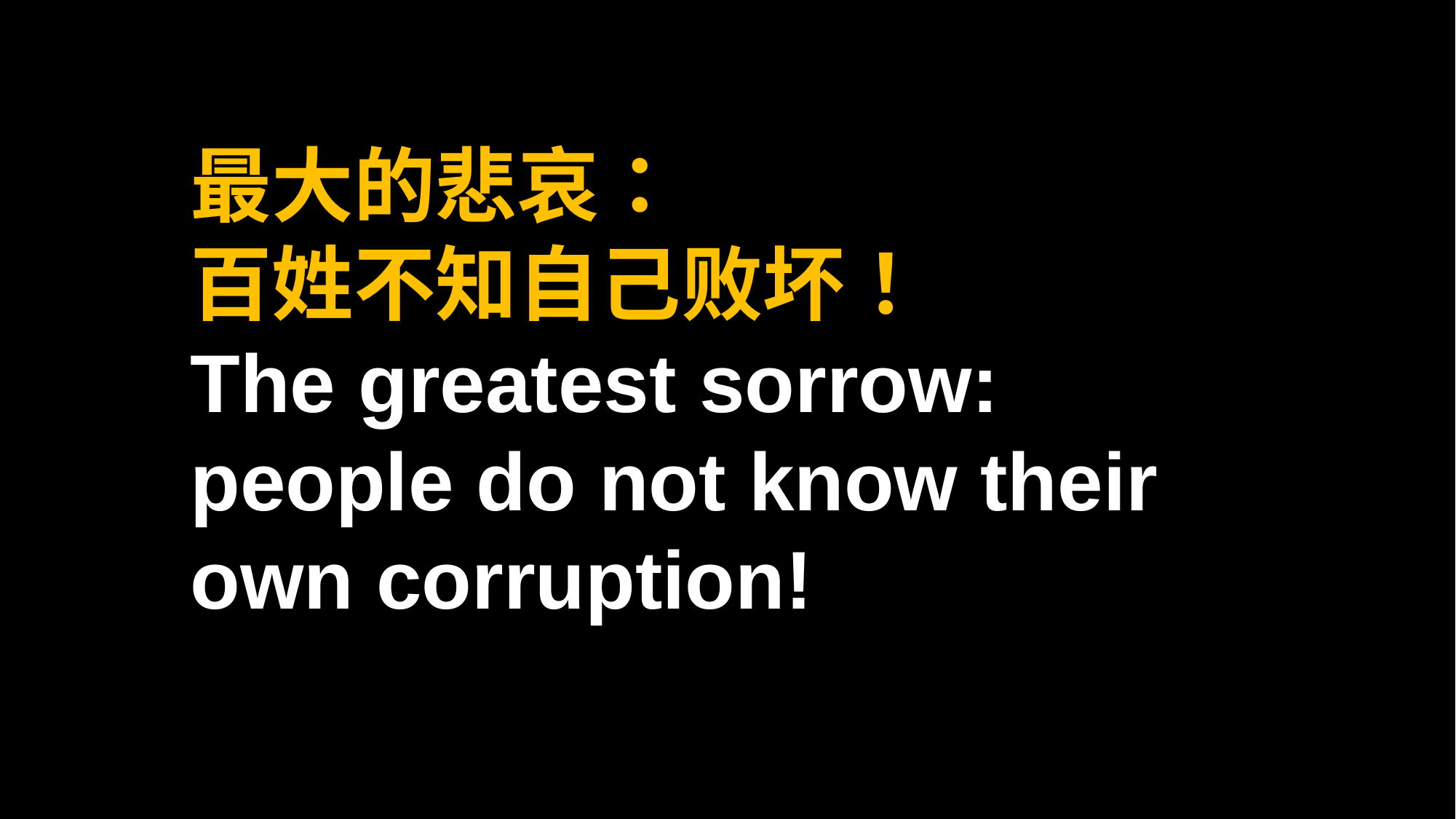

最大的悲哀：
百姓不知自己败坏！
The greatest sorrow:
people do not know their own corruption!